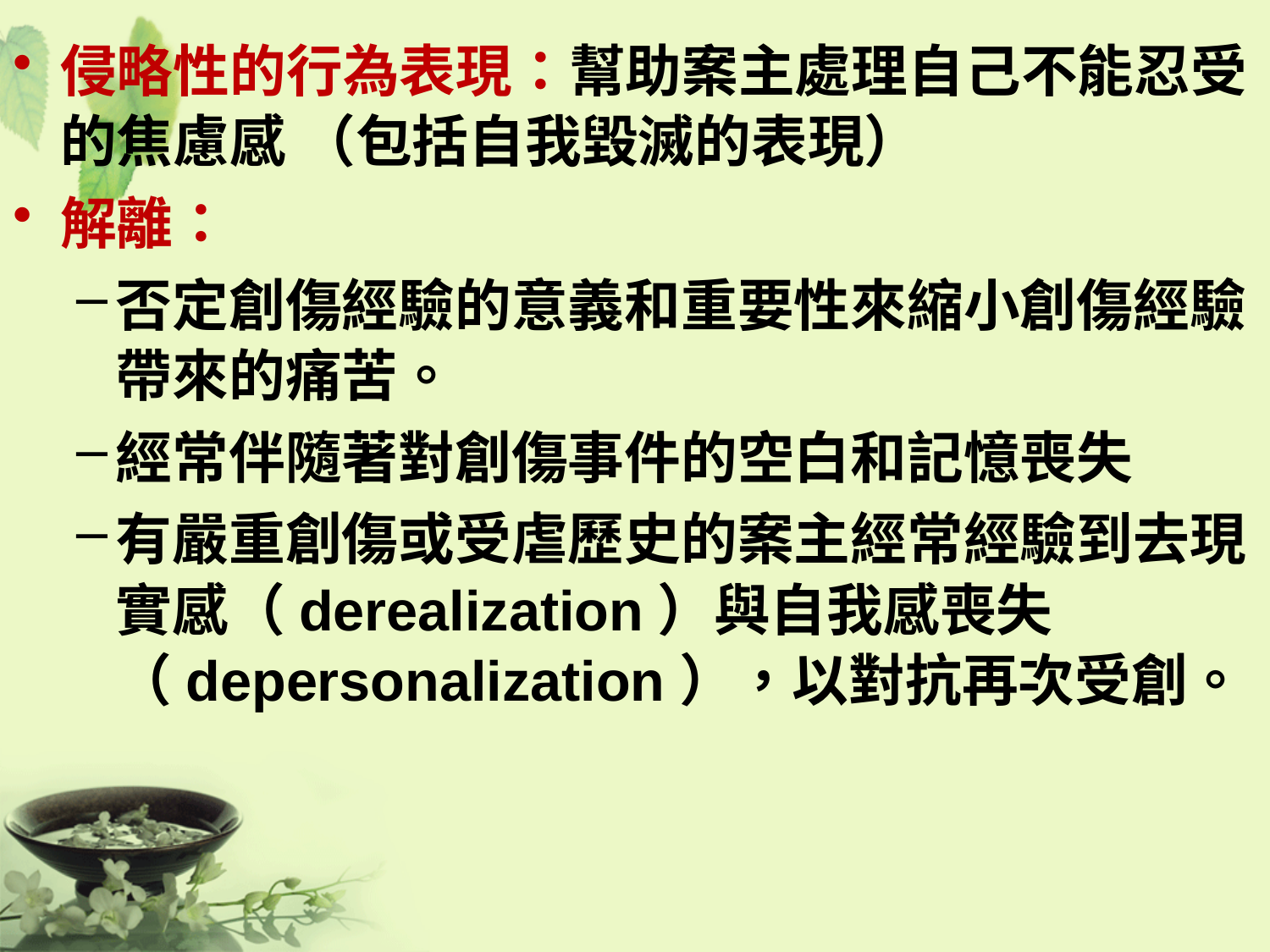

侵略性的行為表現：幫助案主處理自己不能忍受的焦慮感 （包括自我毀滅的表現）
解離：
否定創傷經驗的意義和重要性來縮小創傷經驗帶來的痛苦。
經常伴隨著對創傷事件的空白和記憶喪失
有嚴重創傷或受虐歷史的案主經常經驗到去現實感（derealization）與自我感喪失（depersonalization），以對抗再次受創。